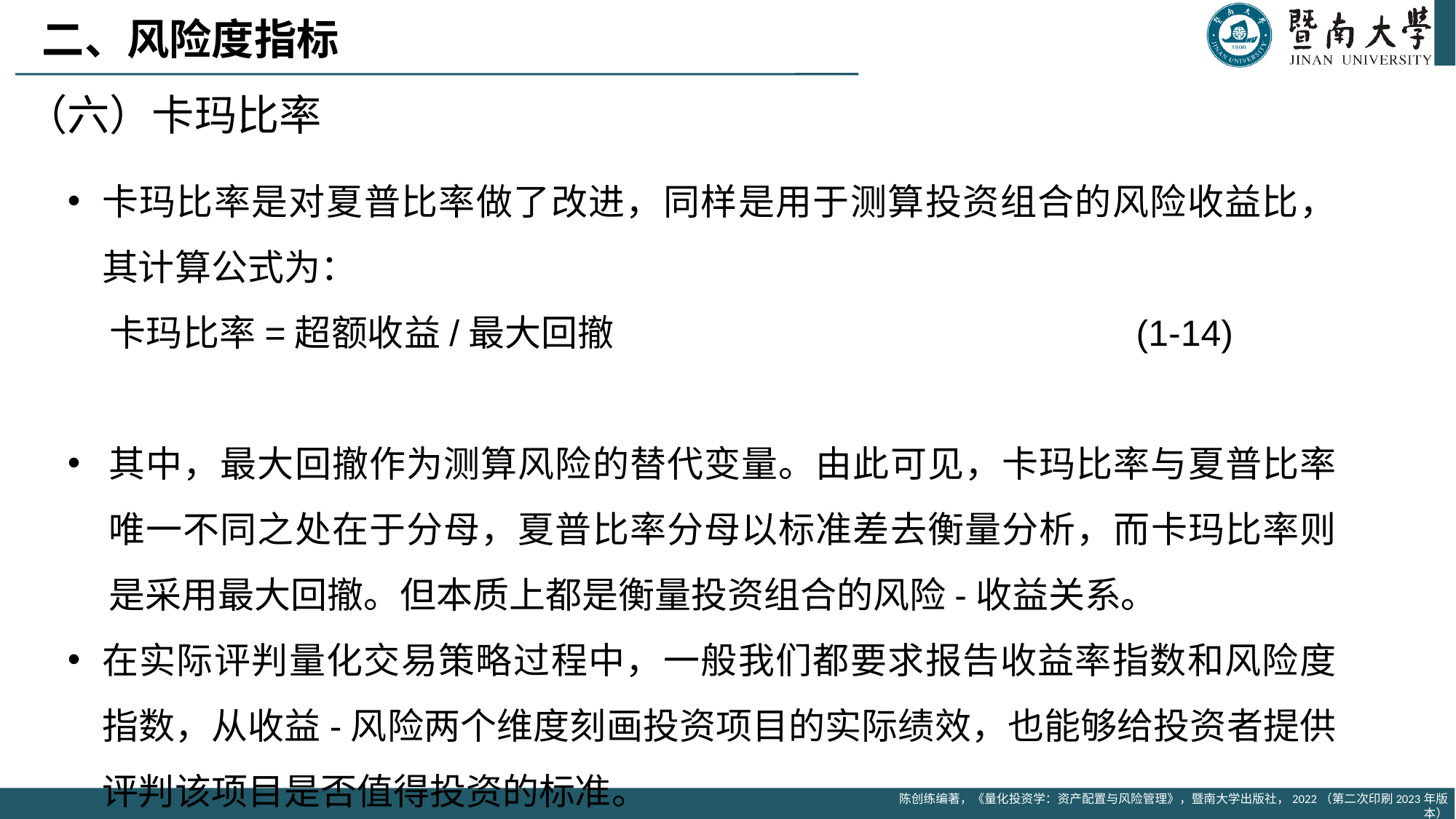

# 二、风险度指标
（六）卡玛比率
卡玛比率是对夏普比率做了改进，同样是用于测算投资组合的风险收益比，其计算公式为：
    卡玛比率=超额收益/最大回撤                                                              (1-14)
其中，最大回撤作为测算风险的替代变量。由此可见，卡玛比率与夏普比率唯一不同之处在于分母，夏普比率分母以标准差去衡量分析，而卡玛比率则是采用最大回撤。但本质上都是衡量投资组合的风险-收益关系。
在实际评判量化交易策略过程中，一般我们都要求报告收益率指数和风险度指数，从收益-风险两个维度刻画投资项目的实际绩效，也能够给投资者提供评判该项目是否值得投资的标准。